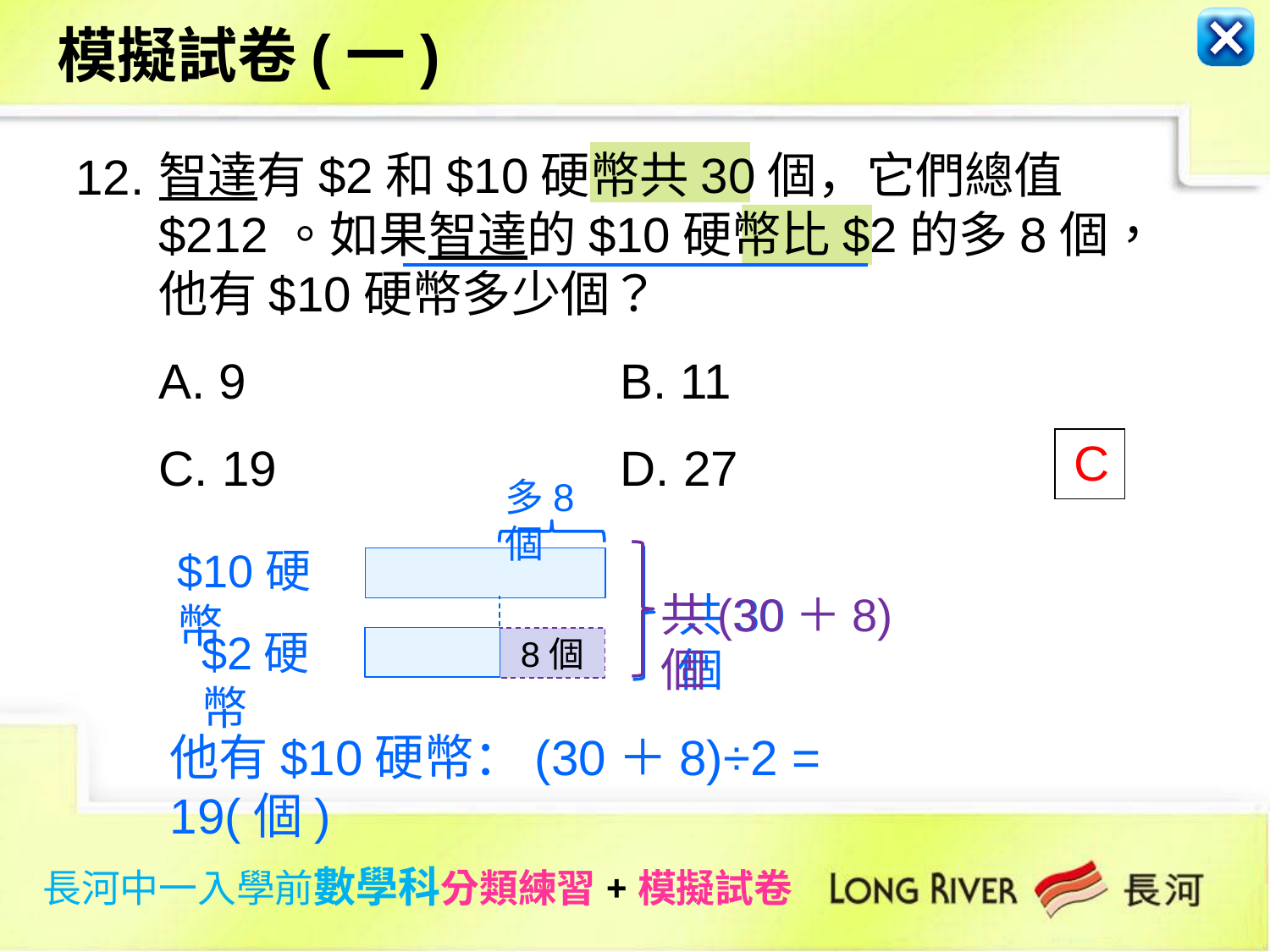

模擬試卷(一)
12.
智達有$2和$10硬幣共30個，它們總值$212。如果智達的$10硬幣比$2的多8個，他有$10硬幣多少個？
A. 9	B. 11
C. 19	D. 27

 C
多8個

$10硬幣

共(30＋8)個
共30個
$2硬幣

8個
他有$10硬幣：(30＋8)÷2 = 19(個)